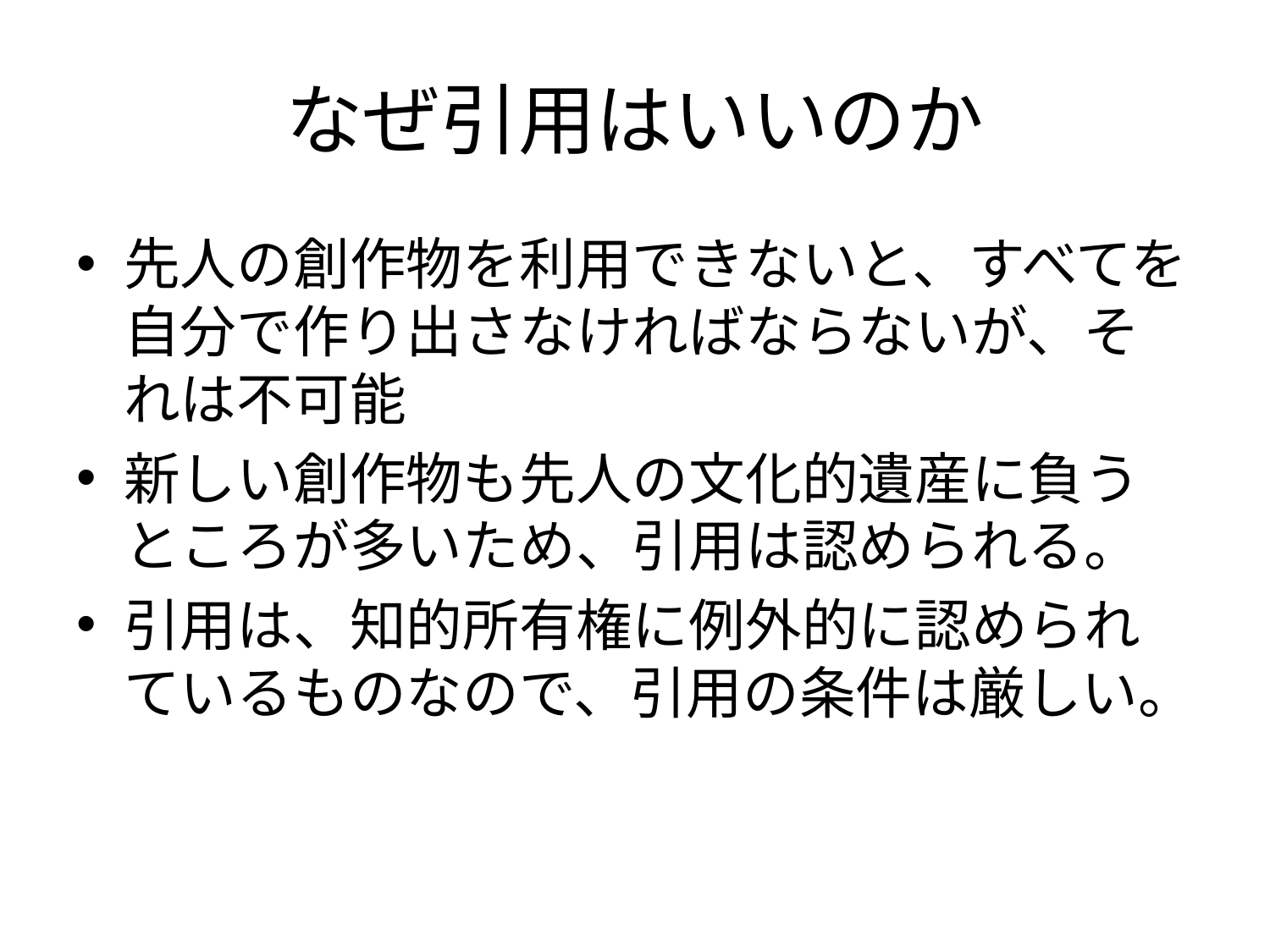

# なぜ引用はいいのか
先人の創作物を利用できないと、すべてを自分で作り出さなければならないが、それは不可能
新しい創作物も先人の文化的遺産に負うところが多いため、引用は認められる。
引用は、知的所有権に例外的に認められているものなので、引用の条件は厳しい。